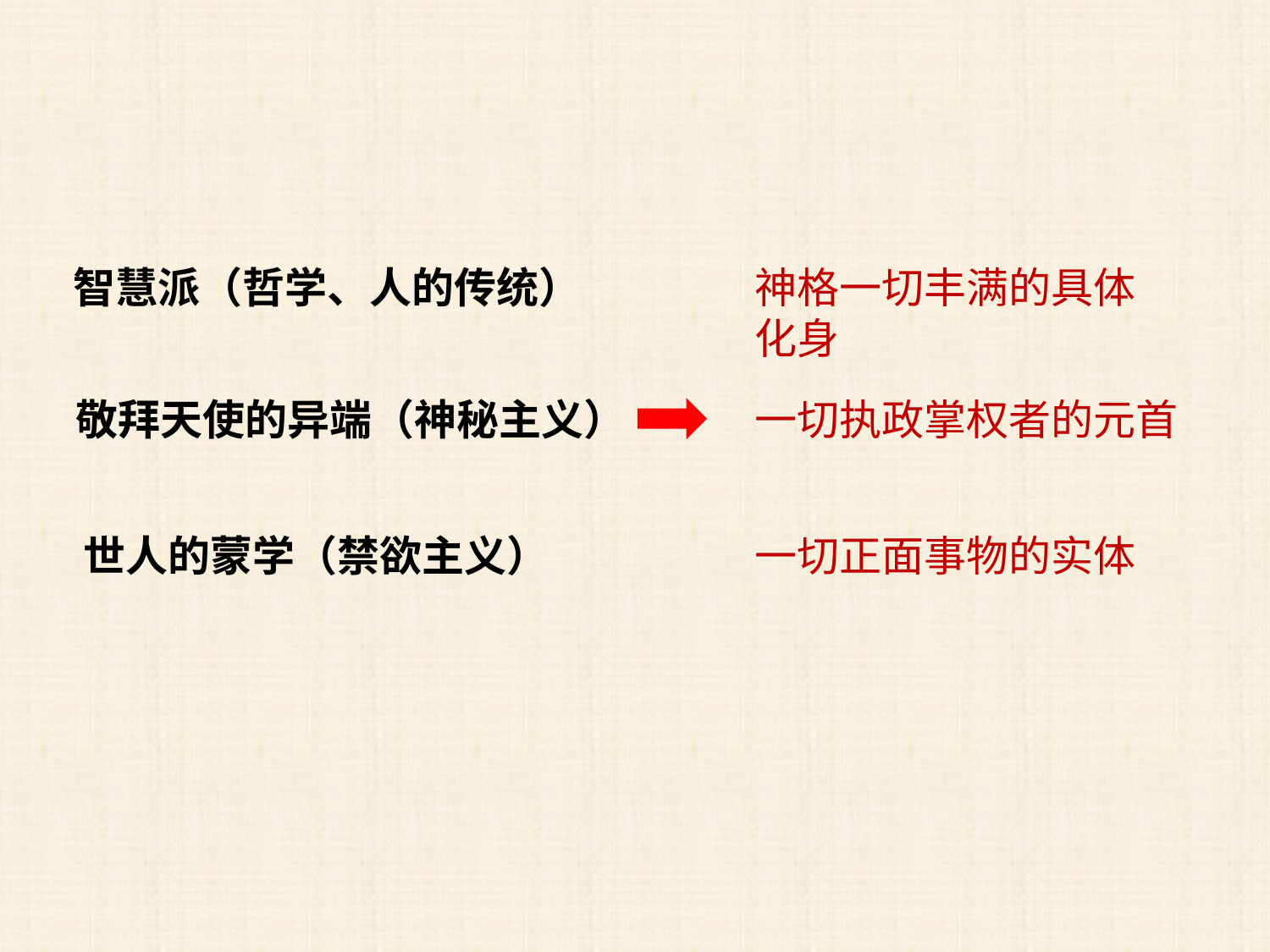

智慧派（哲学、人的传统）
神格一切丰满的具体化身
敬拜天使的异端（神秘主义）
一切执政掌权者的元首

世人的蒙学（禁欲主义）
一切正面事物的实体